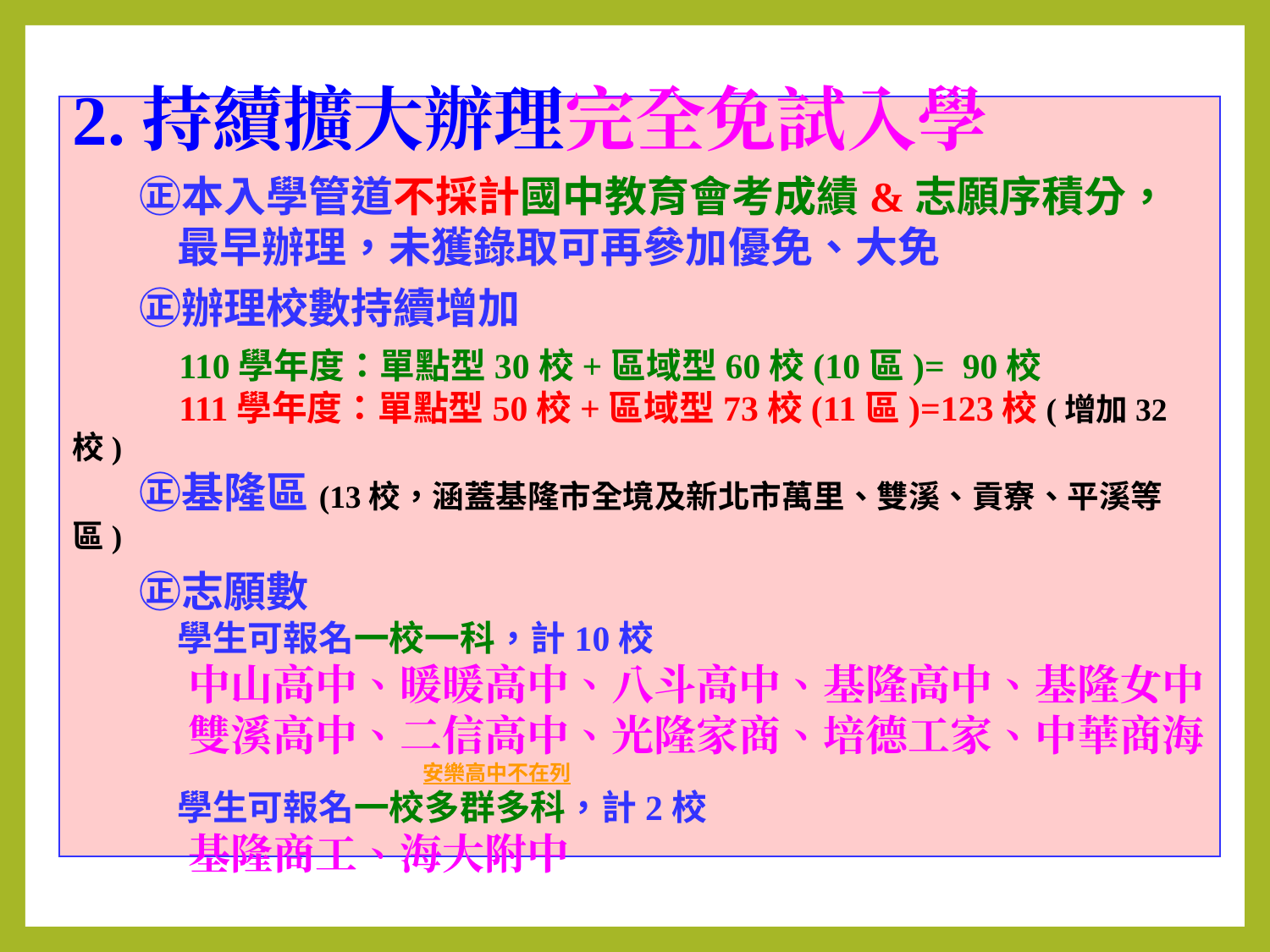

2.持續擴大辦理完全免試入學
      ㊣本入學管道不採計國中教育會考成績&志願序積分，
          最早辦理，未獲錄取可再參加優免、大免
      ㊣辦理校數持續增加
            110學年度：單點型30校+區域型60校(10區)=  90校
            111學年度：單點型50校+區域型73校(11區)=123校(增加32校)
      ㊣基隆區(13校，涵蓋基隆市全境及新北市萬里、雙溪、貢寮、平溪等區)
      ㊣志願數
            學生可報名一校一科，計10校
          中山高中、暖暖高中、八斗高中、基隆高中、基隆女中
          雙溪高中、二信高中、光隆家商、培德工家、中華商海
                                                                       安樂高中不在列
            學生可報名一校多群多科，計2校
          基隆商工、海大附中